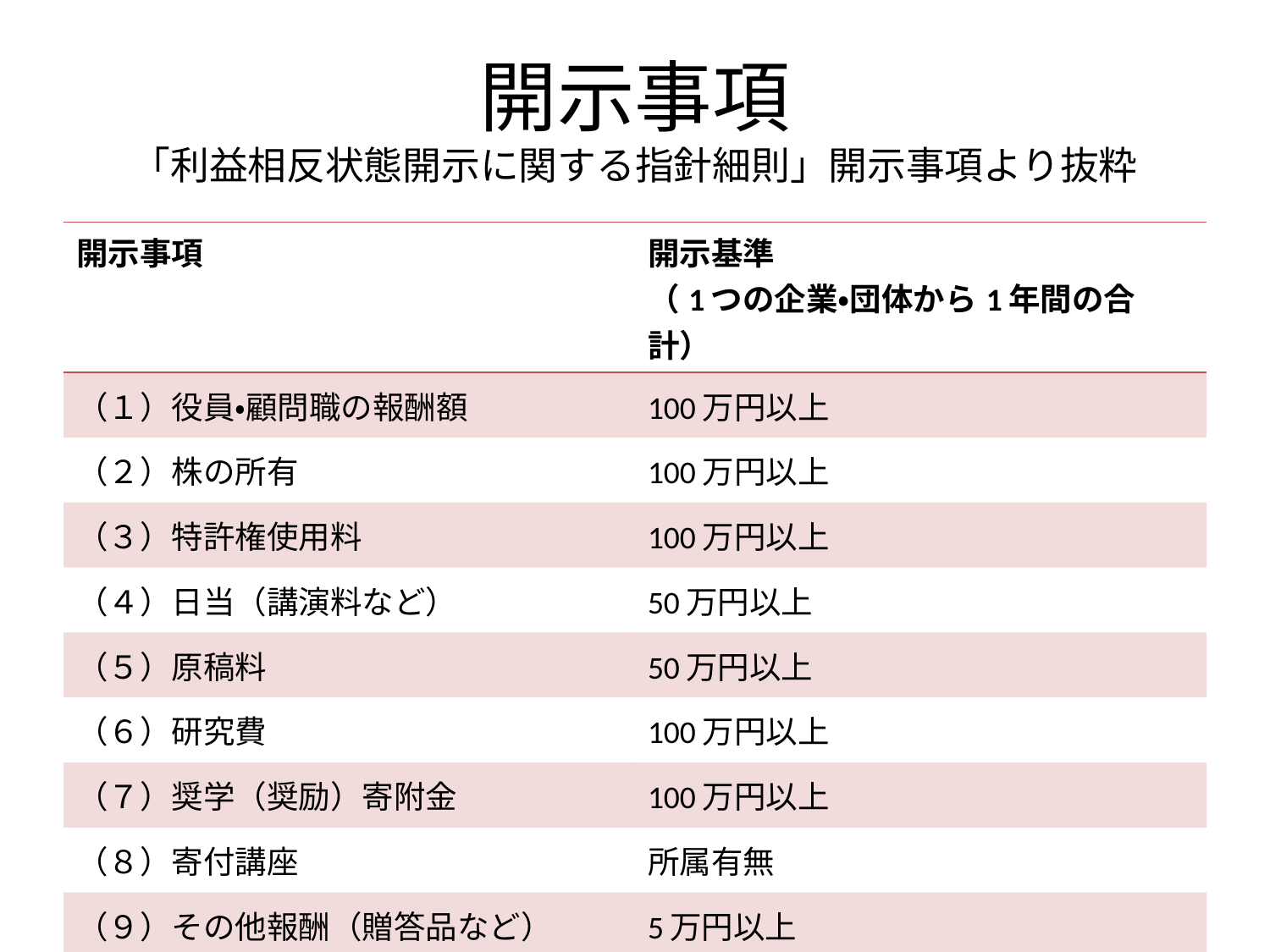

# 開示事項 「利益相反状態開示に関する指針細則」開示事項より抜粋
| 開示事項 | 開示基準 （1つの企業・団体から1年間の合計） |
| --- | --- |
| （１）役員・顧問職の報酬額 | 100万円以上 |
| （２）株の所有 | 100万円以上 |
| （３）特許権使用料 | 100万円以上 |
| （４）日当（講演料など） | 50万円以上 |
| （５）原稿料 | 50万円以上 |
| （６）研究費 | 100万円以上 |
| （７）奨学（奨励）寄附金 | 100万円以上 |
| （８）寄付講座 | 所属有無 |
| （９）その他報酬（贈答品など） | 5万円以上 |